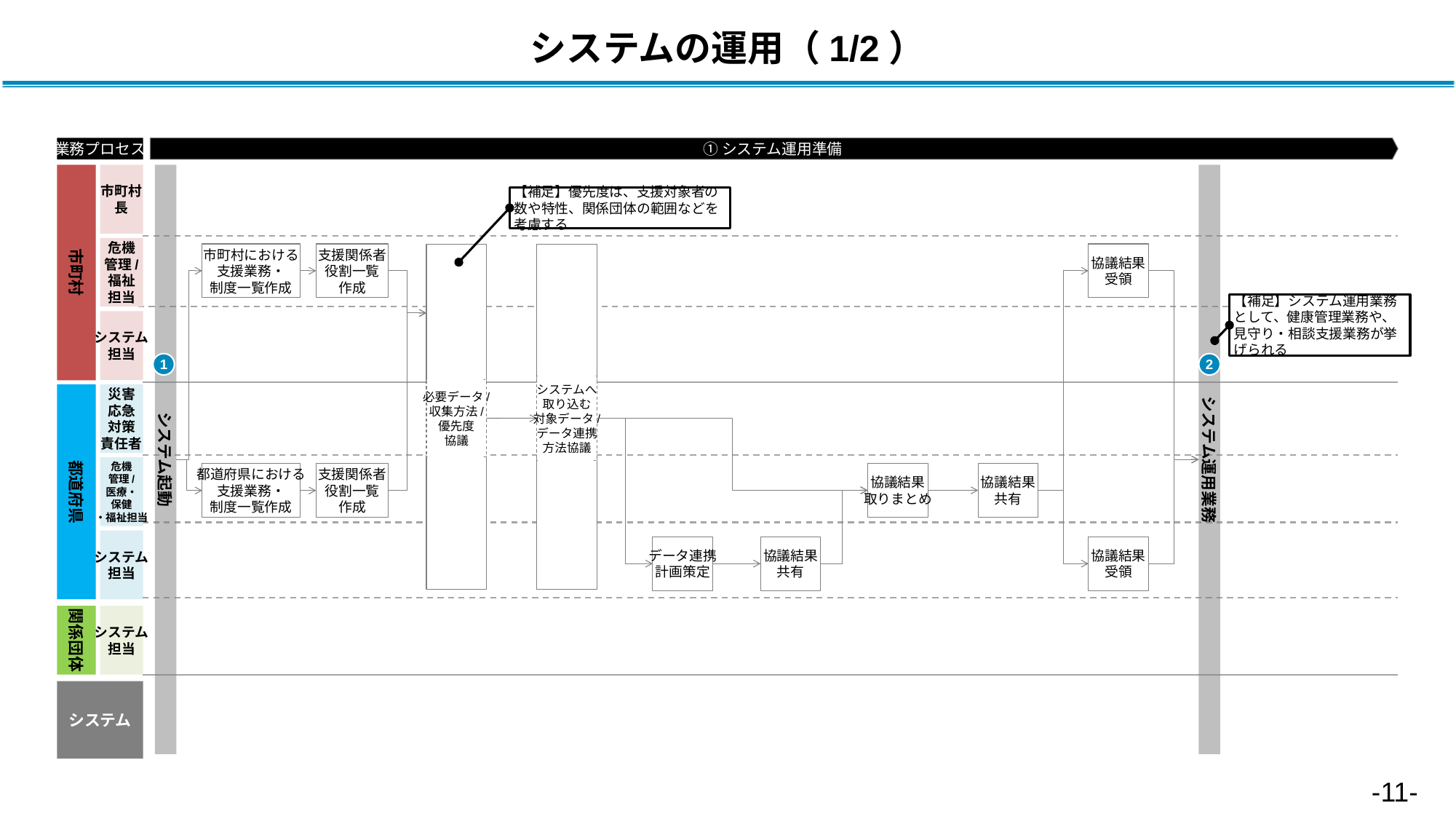

# システムの運用（1/2）
①システム運用準備
業務プロセス
システム起動
システム運用業務
市町村
市町村
長

【補足】優先度は、支援対象者の数や特性、関係団体の範囲などを考慮する
危機
管理/
福祉
担当

必要データ/
収集方法/
優先度
協議

システムへ
取り込む
対象データ/
データ連携
方法協議

市町村における
支援業務・
制度一覧作成
支援関係者
役割一覧
作成
協議結果
受領

【補足】システム運用業務として、健康管理業務や、見守り・相談支援業務が挙げられる
システム
担当

1
2

災害
応急
対策
責任者
都道府県

危機
管理/
医療・
保健
・福祉担当
協議結果
取りまとめ
協議結果
共有
都道府県における
支援業務・
制度一覧作成
支援関係者
役割一覧
作成

システム
担当
データ連携
計画策定
協議結果
共有
協議結果
受領

関係団体
システム
担当

システム